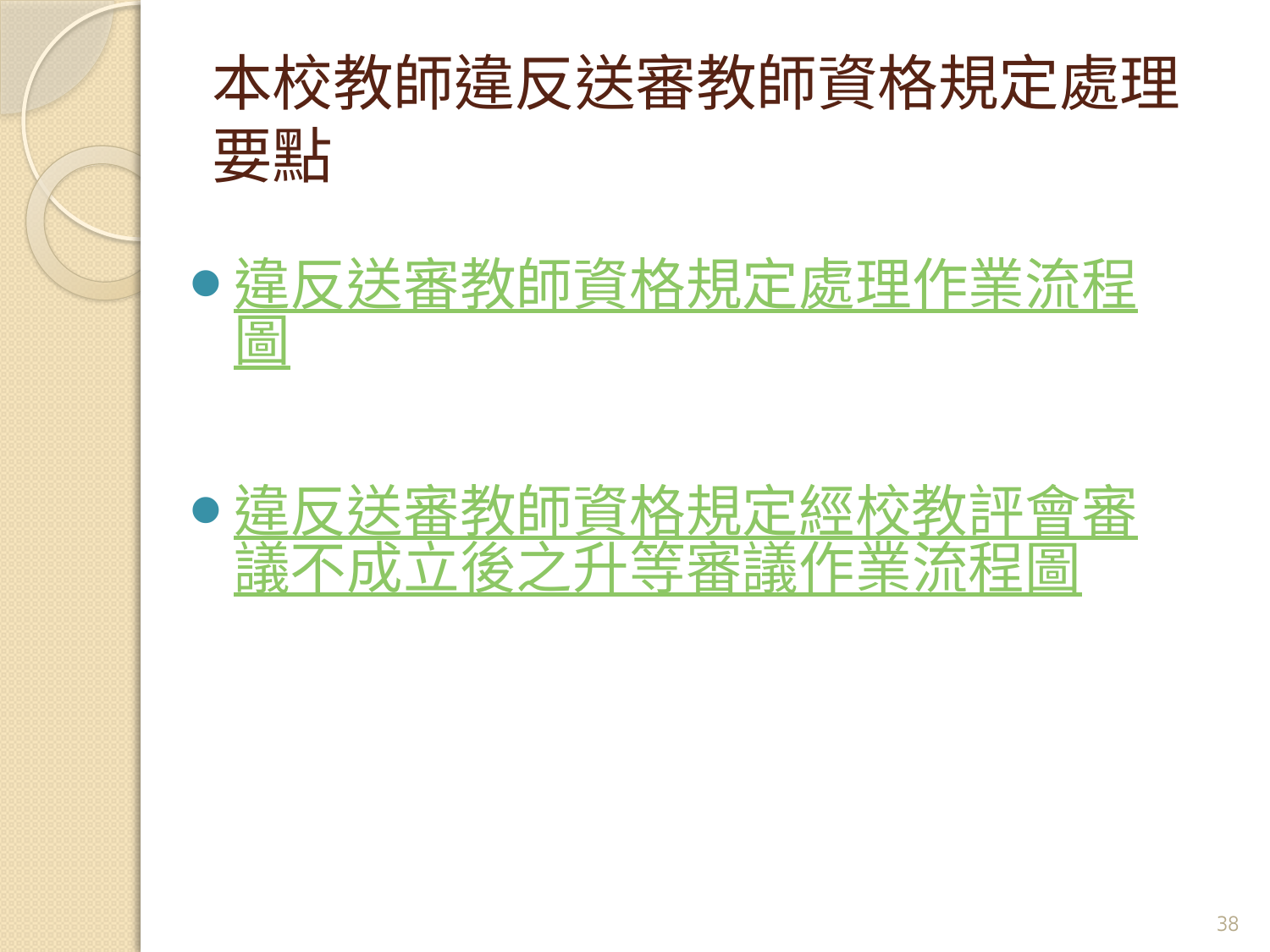

# 本校教師違反送審教師資格規定處理要點
違反送審教師資格規定處理作業流程圖

違反送審教師資格規定經校教評會審議不成立後之升等審議作業流程圖
38